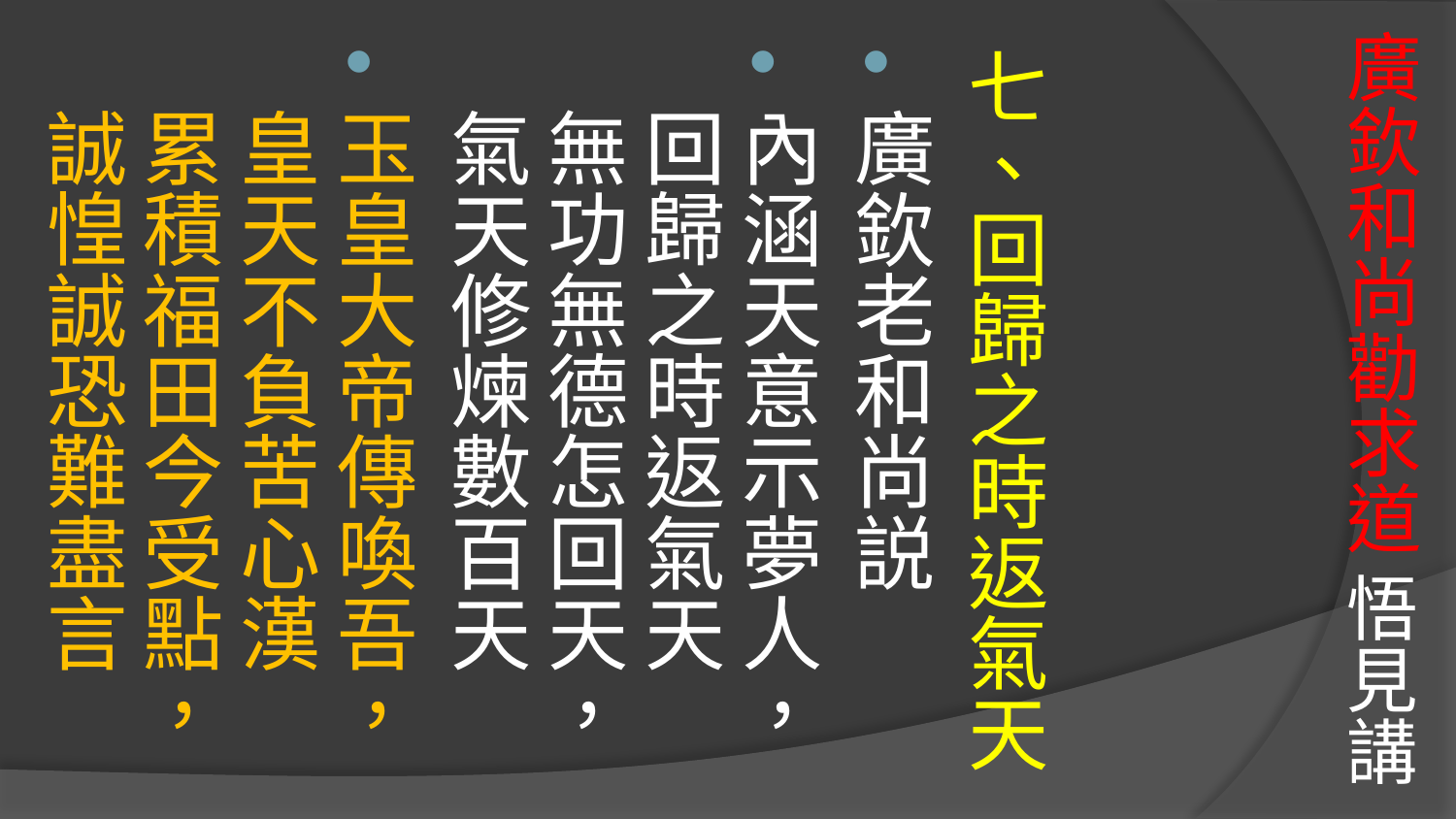

# 廣欽和尚勸求道 悟見講
七、回歸之時返氣天
廣欽老和尚説
內涵天意示夢人，回歸之時返氣天
無功無德怎回天，氣天修煉數百天
玉皇大帝傳喚吾，皇天不負苦心漢
累積福田今受點，誠惶誠恐難盡言